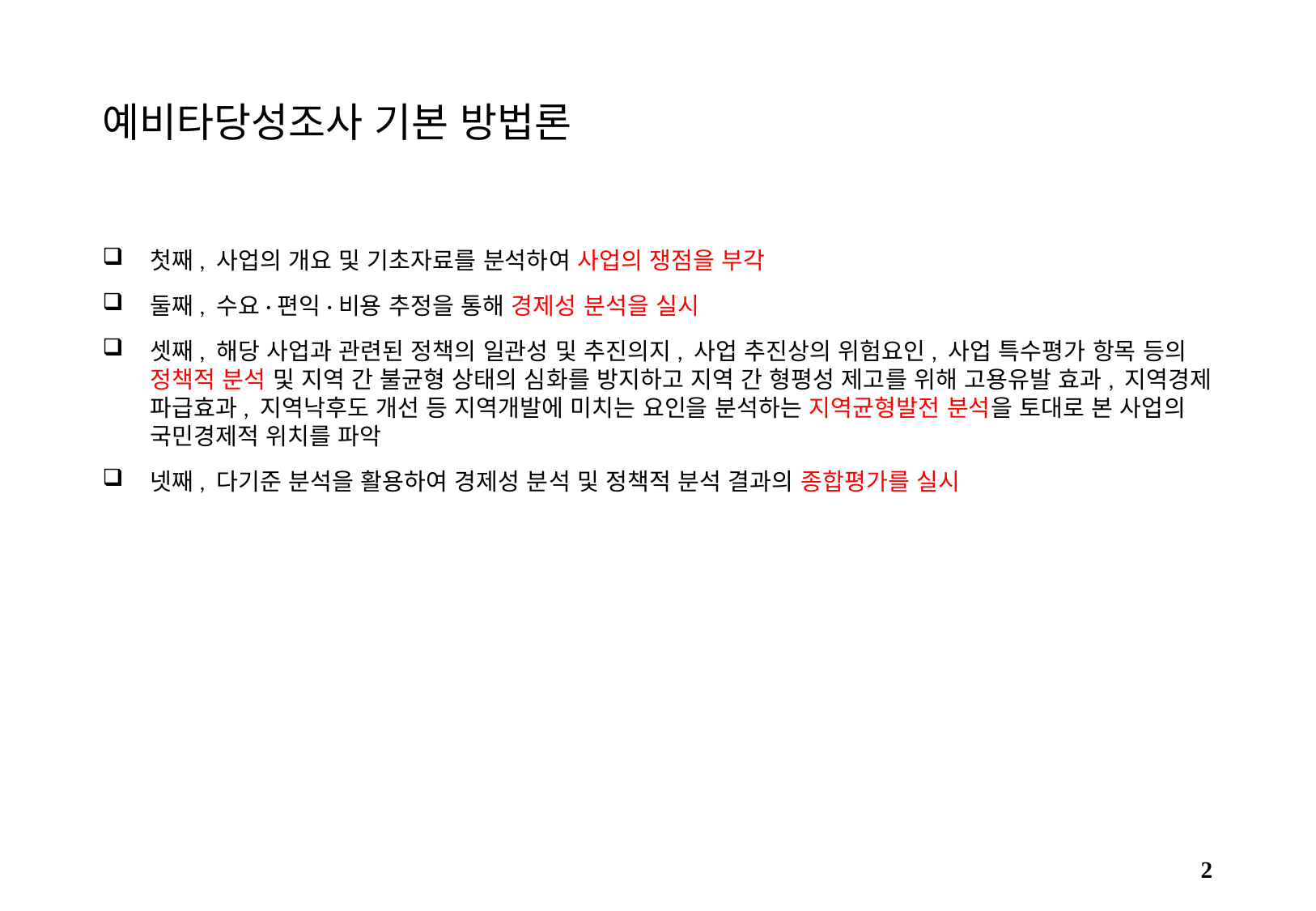

# 예비타당성조사 기본 방법론
첫째, 사업의 개요 및 기초자료를 분석하여 사업의 쟁점을 부각
둘째, 수요·편익·비용 추정을 통해 경제성 분석을 실시
셋째, 해당 사업과 관련된 정책의 일관성 및 추진의지, 사업 추진상의 위험요인, 사업 특수평가 항목 등의 정책적 분석 및 지역 간 불균형 상태의 심화를 방지하고 지역 간 형평성 제고를 위해 고용유발 효과, 지역경제 파급효과, 지역낙후도 개선 등 지역개발에 미치는 요인을 분석하는 지역균형발전 분석을 토대로 본 사업의 국민경제적 위치를 파악
넷째, 다기준 분석을 활용하여 경제성 분석 및 정책적 분석 결과의 종합평가를 실시
2